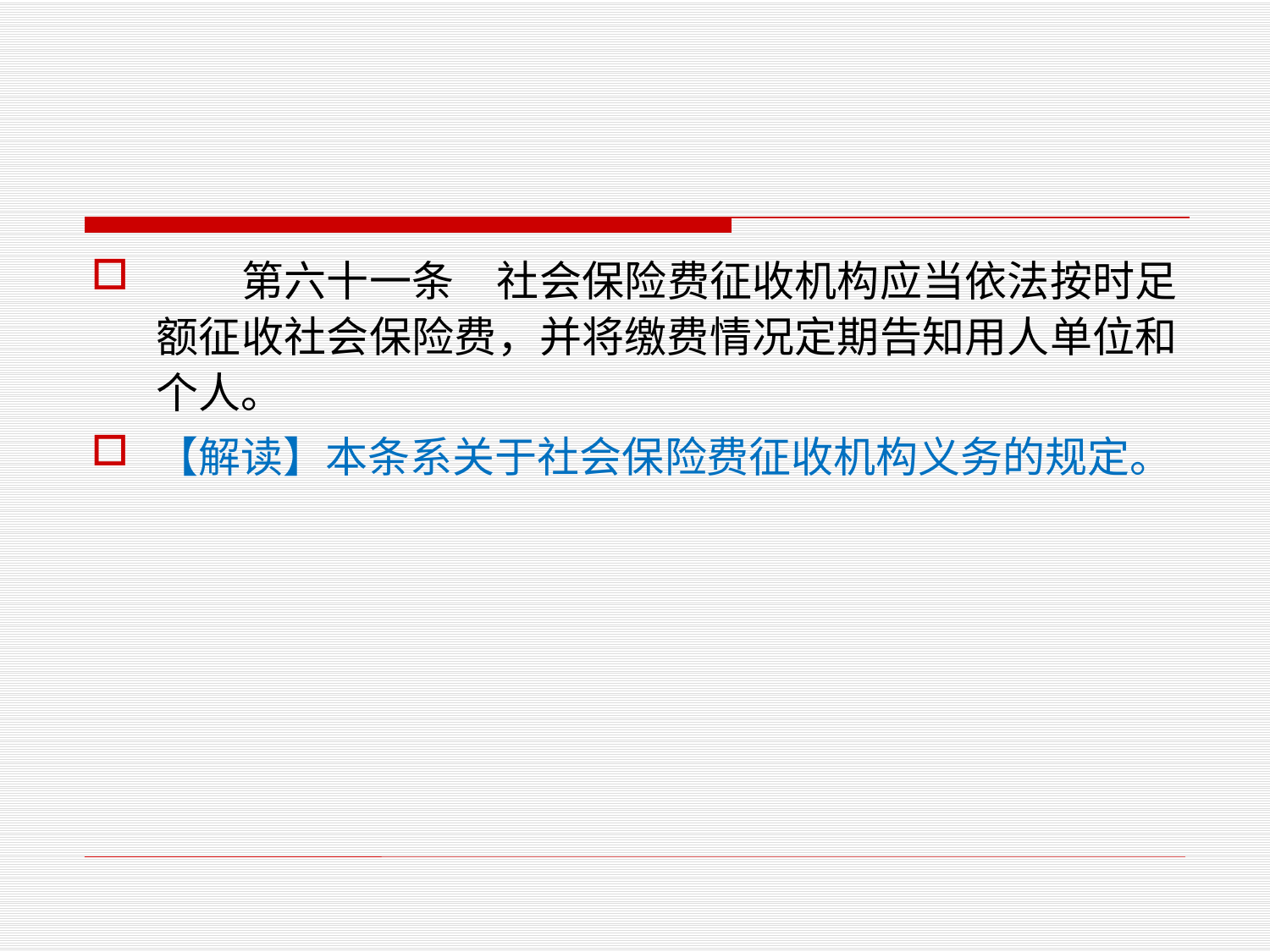

第六十一条　社会保险费征收机构应当依法按时足额征收社会保险费，并将缴费情况定期告知用人单位和个人。
【解读】本条系关于社会保险费征收机构义务的规定。